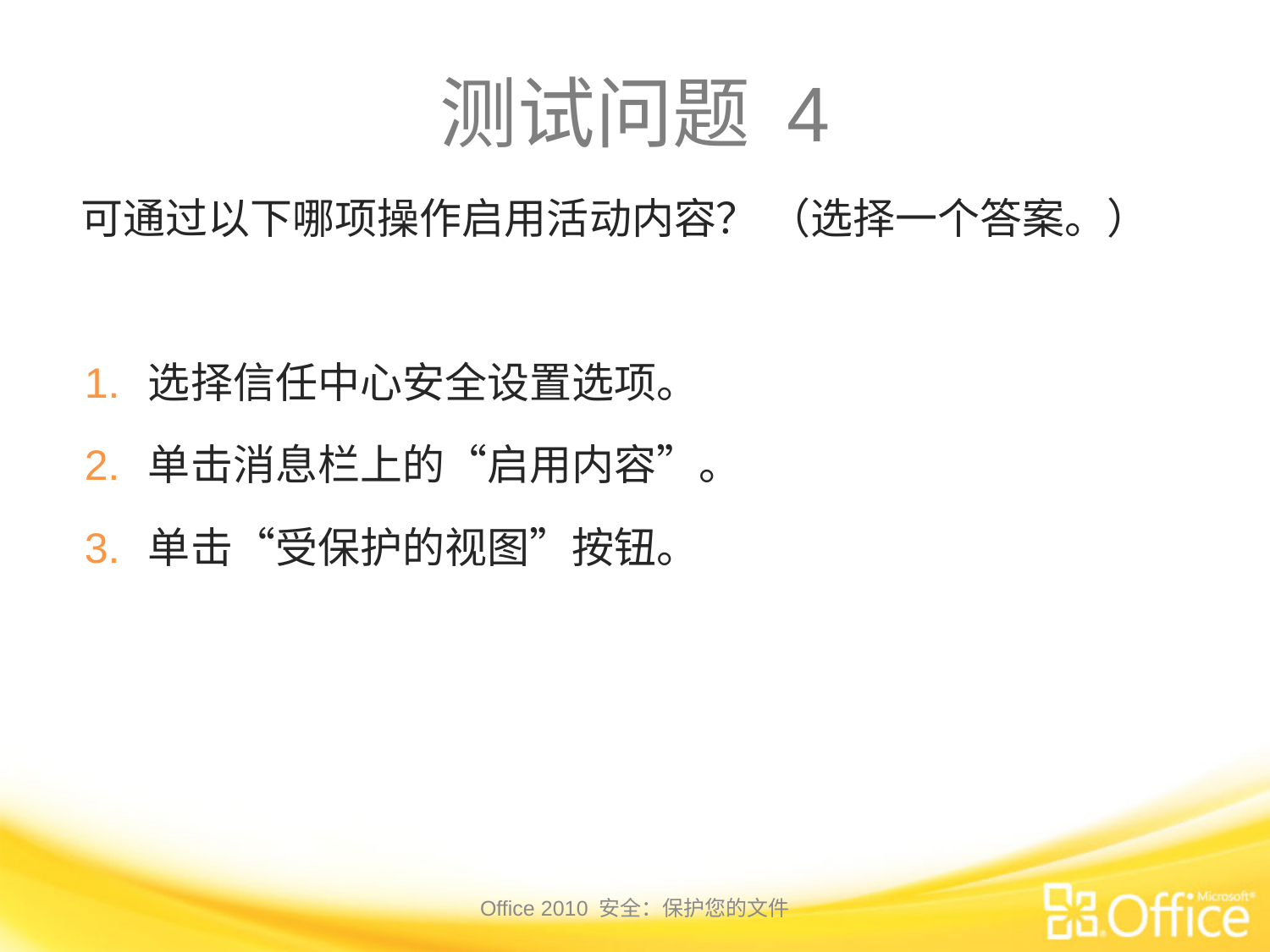

# 测试问题 4
可通过以下哪项操作启用活动内容？ （选择一个答案。）
选择信任中心安全设置选项。
单击消息栏上的“启用内容”。
单击“受保护的视图”按钮。
Office 2010 安全：保护您的文件